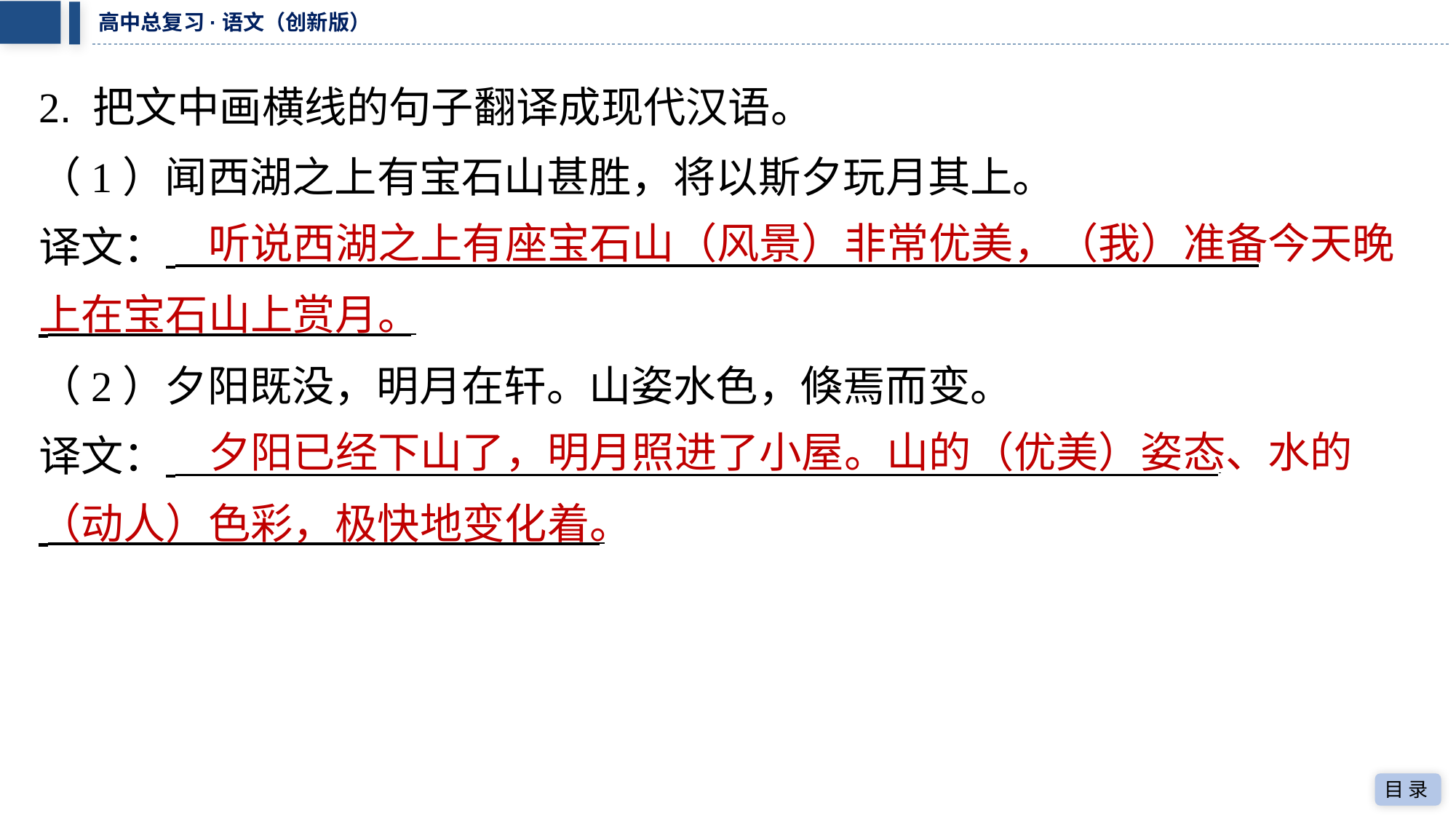

2. 把文中画横线的句子翻译成现代汉语。
（1）闻西湖之上有宝石山甚胜，将以斯夕玩月其上。
听说西湖之上有座宝石山（风景）非常优美，（我）准备今天晚
译文：                                                                                                                                                                   ⁠
                                                        ⁠
上在宝石山上赏月。
（2）夕阳既没，明月在轩。山姿水色，倏焉而变。
夕阳已经下山了，明月照进了小屋。山的（优美）姿态、水的
译文：                                                                                                                                                             ⁠
                                                                                    ⁠
（动人）色彩，极快地变化着。